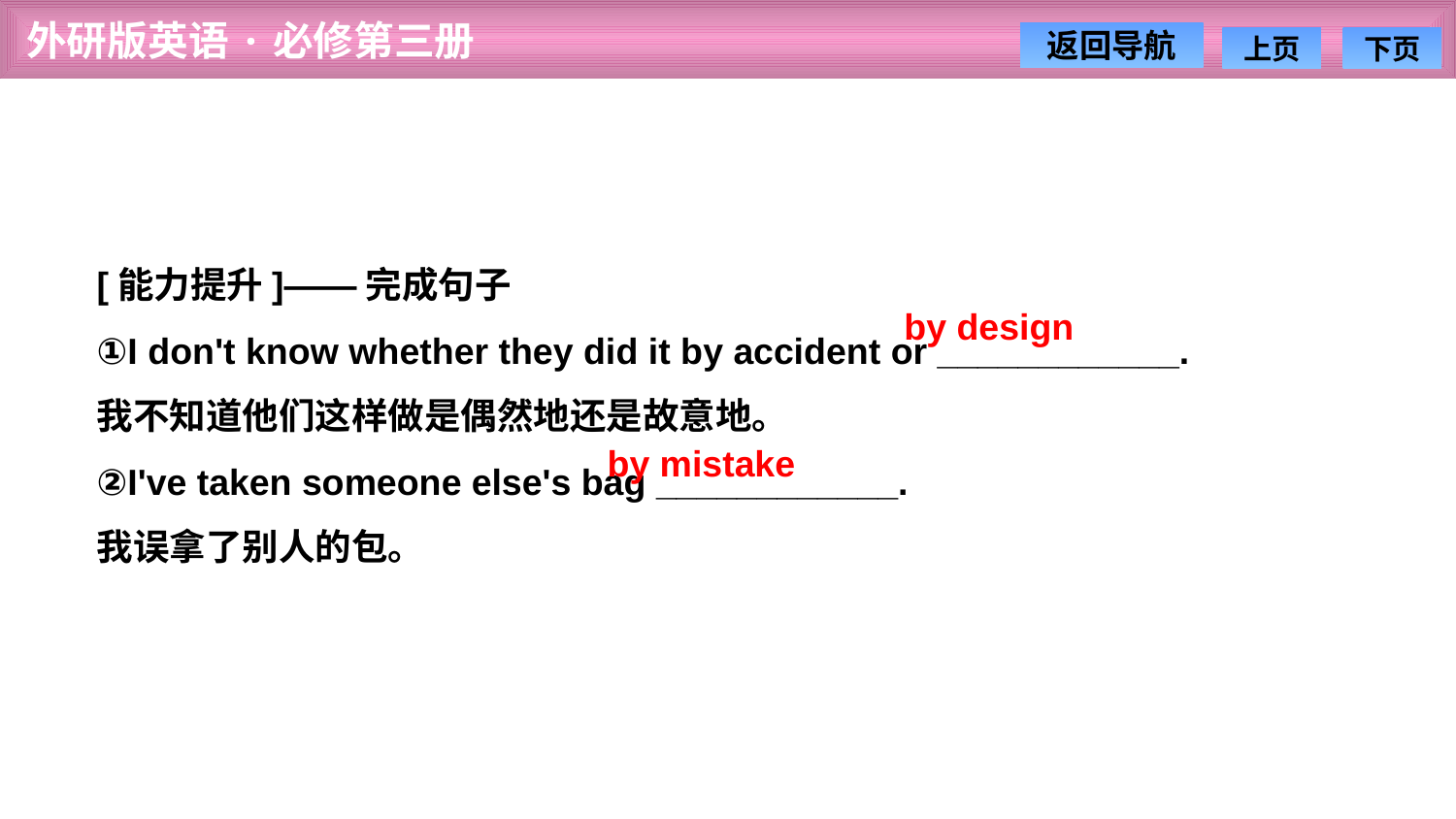

[能力提升]——完成句子
①I don't know whether they did it by accident or ____________.
我不知道他们这样做是偶然地还是故意地。
②I've taken someone else's bag ____________.
我误拿了别人的包。
by design
by mistake